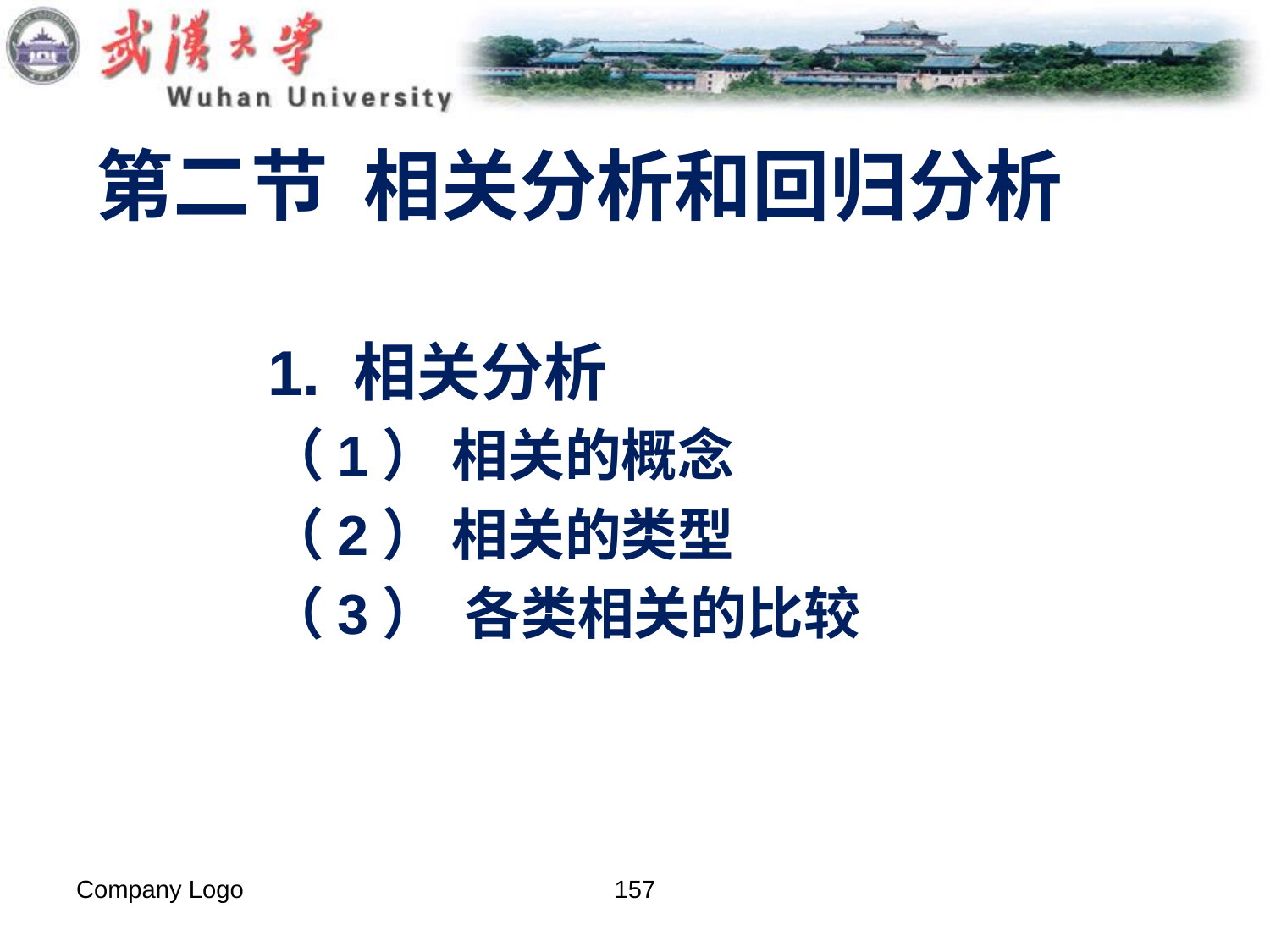

# 第二节  相关分析和回归分析
1. 相关分析
（1） 相关的概念
（2） 相关的类型
（3）  各类相关的比较
Company Logo
157